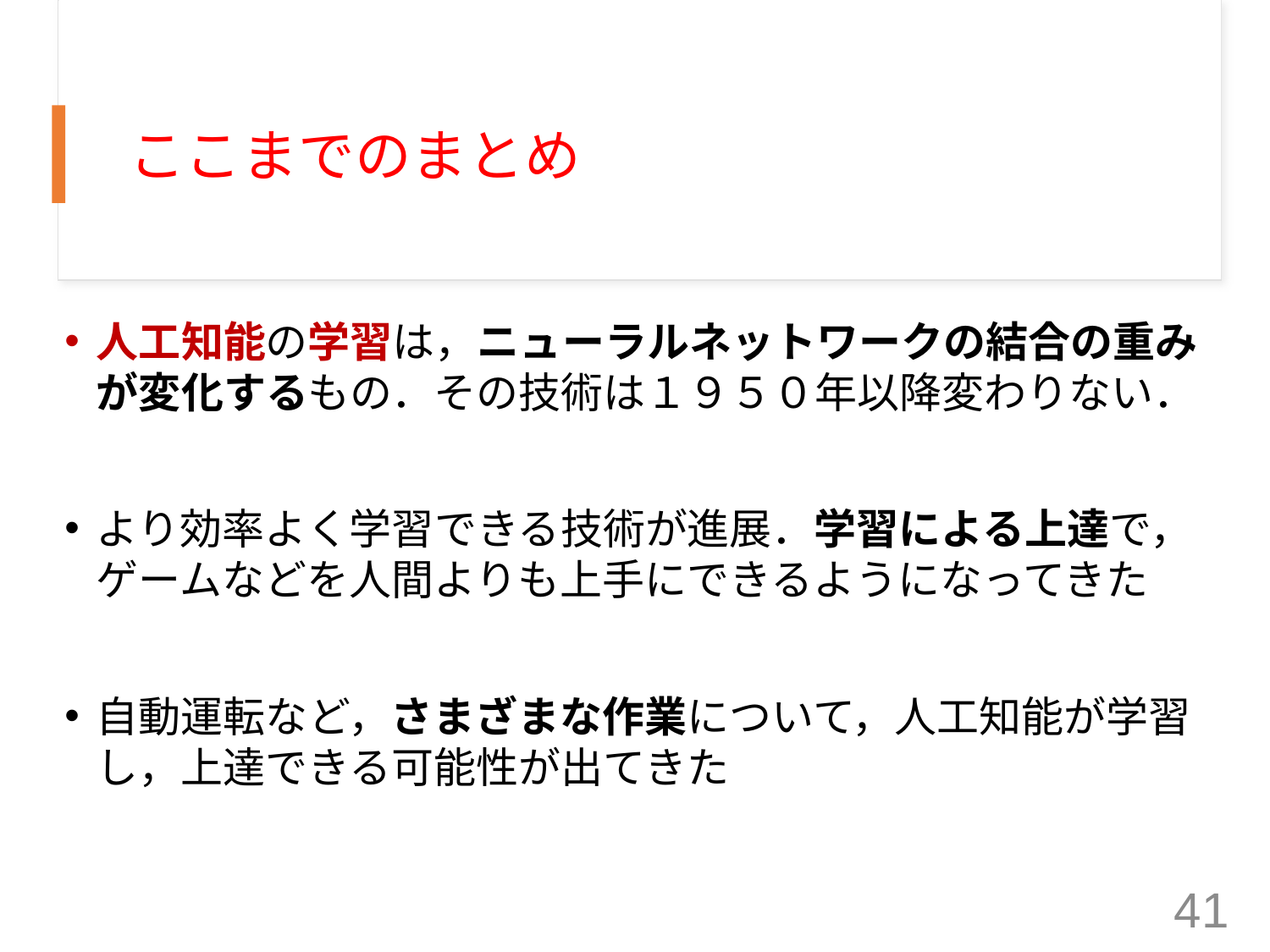

# ここまでのまとめ

人工知能の学習は，ニューラルネットワークの結合の重みが変化するもの．その技術は１９５０年以降変わりない．

より効率よく学習できる技術が進展．学習による上達で，ゲームなどを人間よりも上手にできるようになってきた

自動運転など，さまざまな作業について，人工知能が学習し，上達できる可能性が出てきた
41